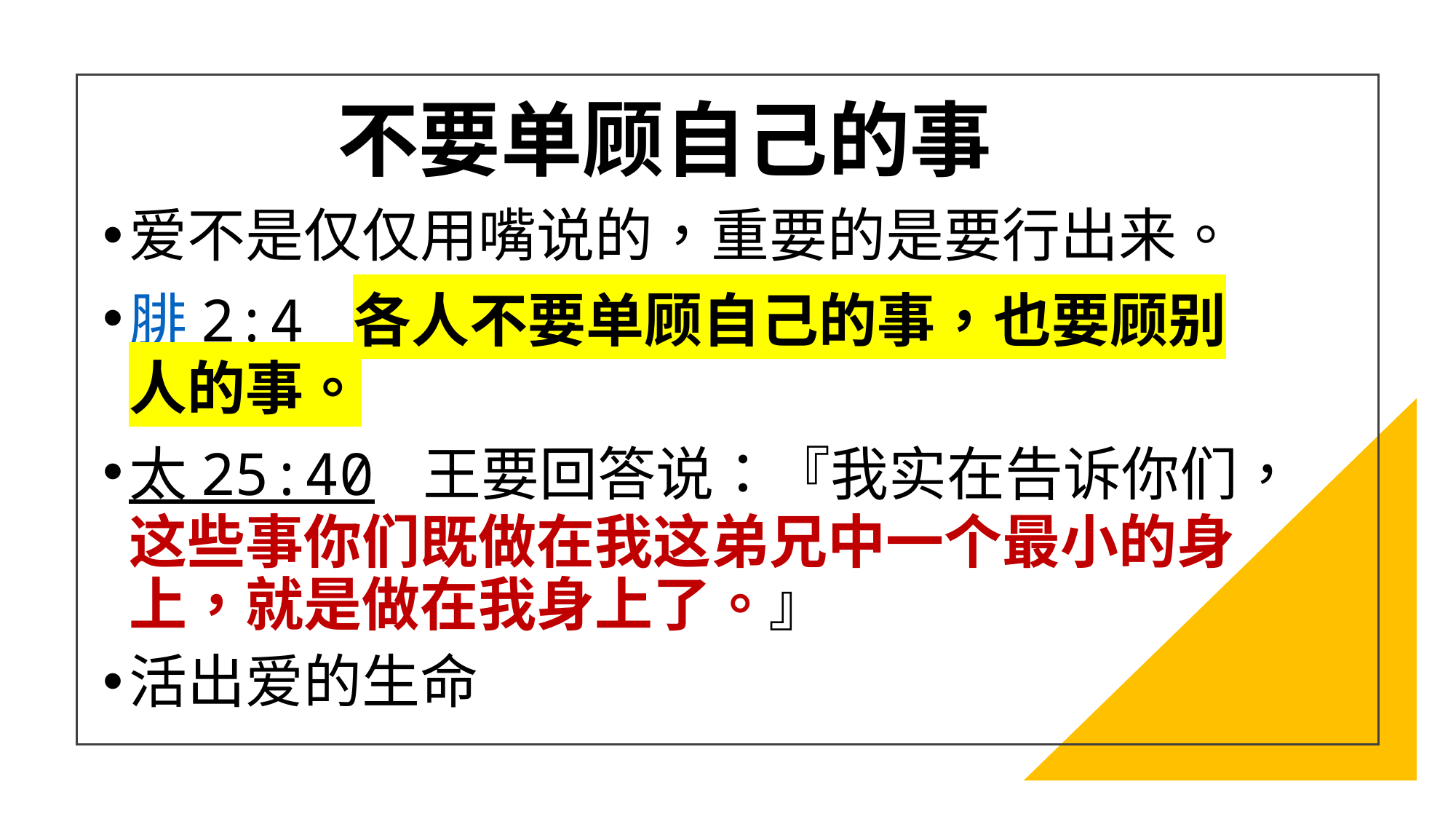

# 不要单顾自己的事
爱不是仅仅用嘴说的，重要的是要行出来。
腓 2:4 各人不要单顾自己的事，也要顾别人的事。
太 25:40 王要回答说：『我实在告诉你们，这些事你们既做在我这弟兄中一个最小的身上，就是做在我身上了。』
活出爱的生命